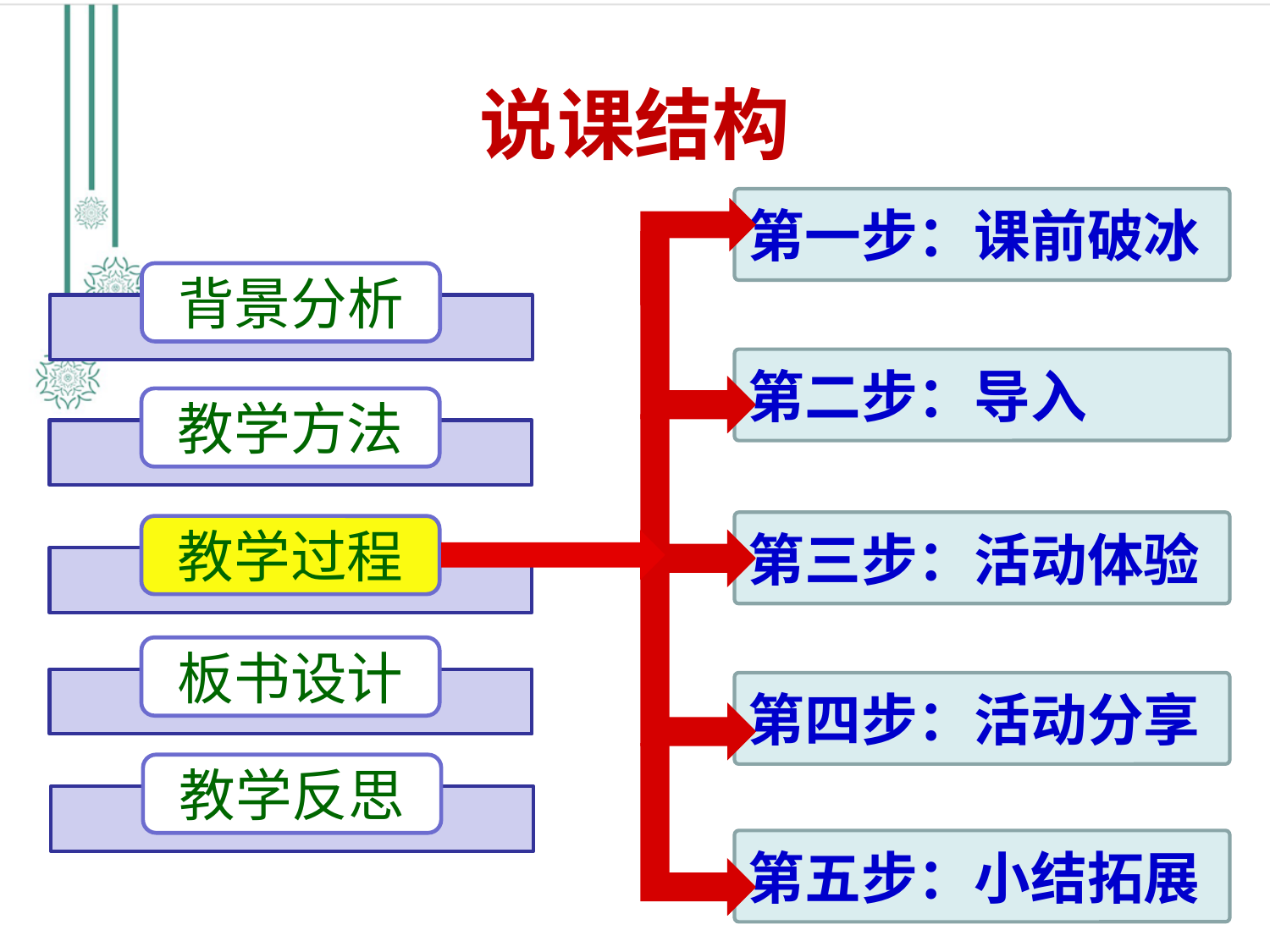

说课结构
第一步：课前破冰

背景分析

第二步：导入
教学方法

第三步：活动体验
教学过程

板书设计

第四步：活动分享
教学反思

第五步：小结拓展